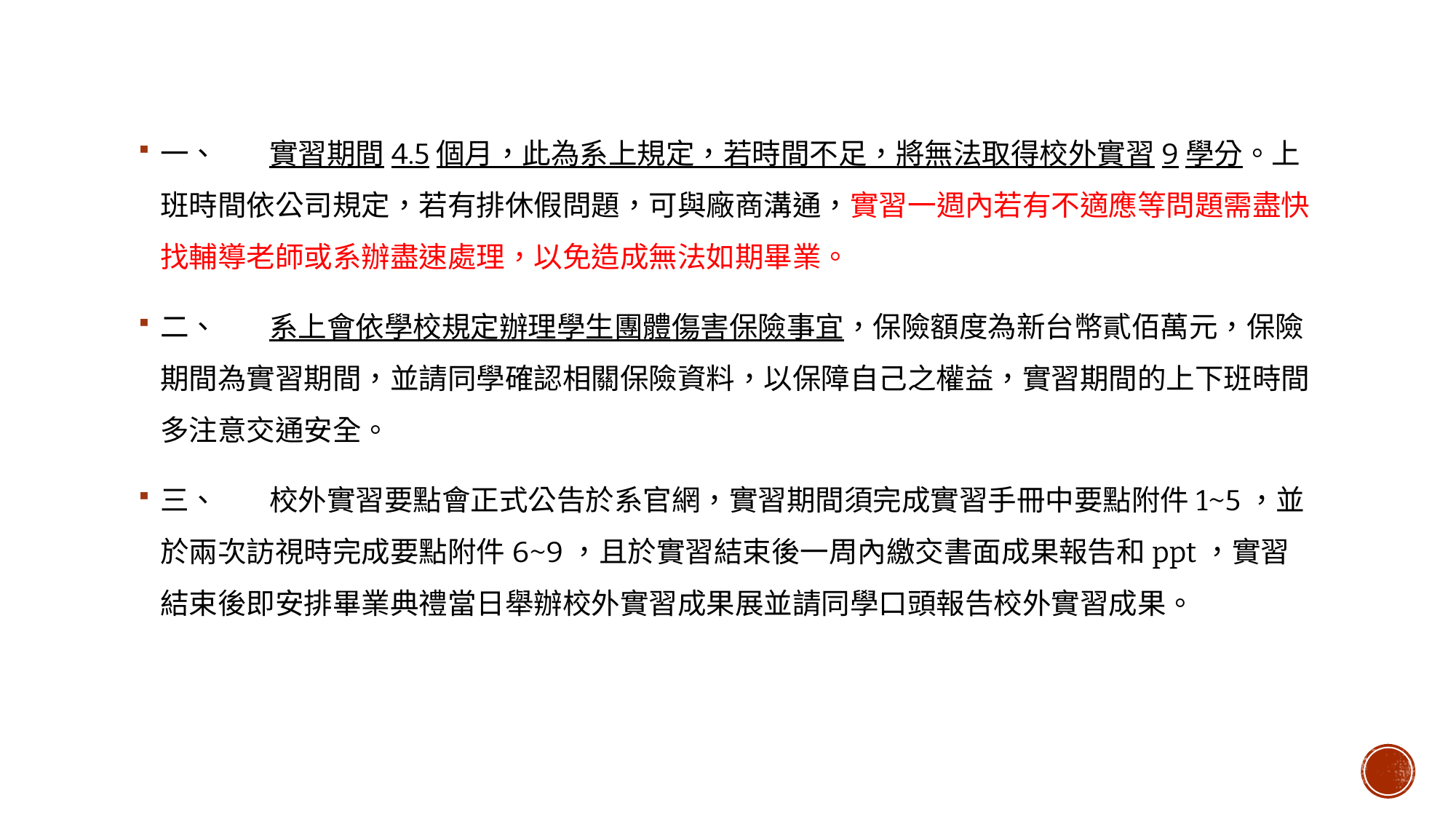

一、	實習期間4.5個月，此為系上規定，若時間不足，將無法取得校外實習9學分。上班時間依公司規定，若有排休假問題，可與廠商溝通，實習一週內若有不適應等問題需盡快找輔導老師或系辦盡速處理，以免造成無法如期畢業。
二、	系上會依學校規定辦理學生團體傷害保險事宜，保險額度為新台幣貳佰萬元，保險期間為實習期間，並請同學確認相關保險資料，以保障自己之權益，實習期間的上下班時間多注意交通安全。
三、	校外實習要點會正式公告於系官網，實習期間須完成實習手冊中要點附件1~5，並於兩次訪視時完成要點附件6~9，且於實習結束後一周內繳交書面成果報告和ppt，實習結束後即安排畢業典禮當日舉辦校外實習成果展並請同學口頭報告校外實習成果。